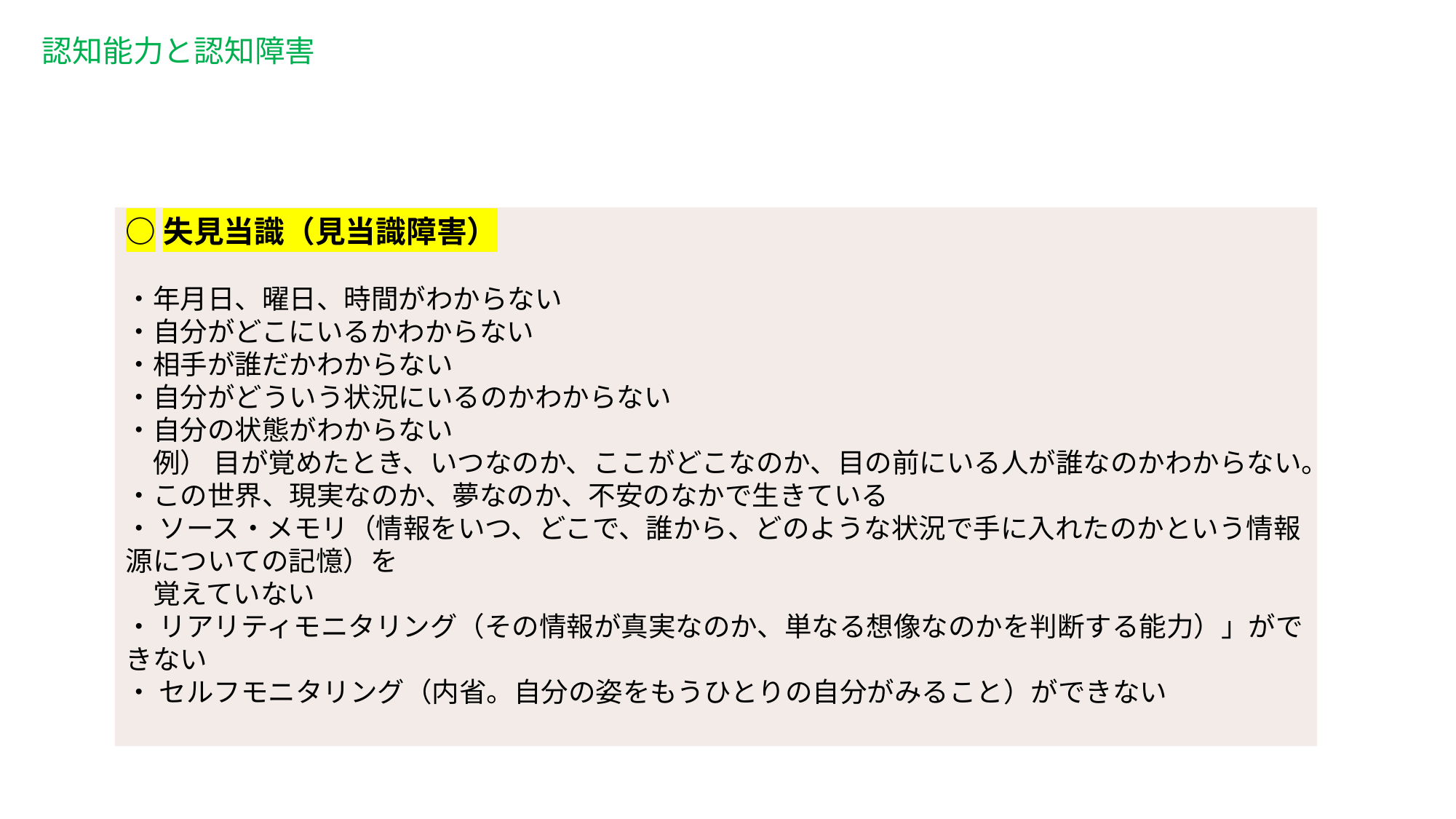

認知能力と認知障害
○失見当識（見当識障害）

・年月日、曜日、時間がわからない
・自分がどこにいるかわからない
・相手が誰だかわからない
・自分がどういう状況にいるのかわからない
・自分の状態がわからない
　例） 目が覚めたとき、いつなのか、ここがどこなのか、目の前にいる人が誰なのかわからない。
・この世界、現実なのか、夢なのか、不安のなかで生きている
・ ソース・メモリ（情報をいつ、どこで、誰から、どのような状況で手に入れたのかという情報源についての記憶）を
　覚えていない
・ リアリティモニタリング（その情報が真実なのか、単なる想像なのかを判断する能力）」ができない
・ セルフモニタリング（内省。自分の姿をもうひとりの自分がみること）ができない